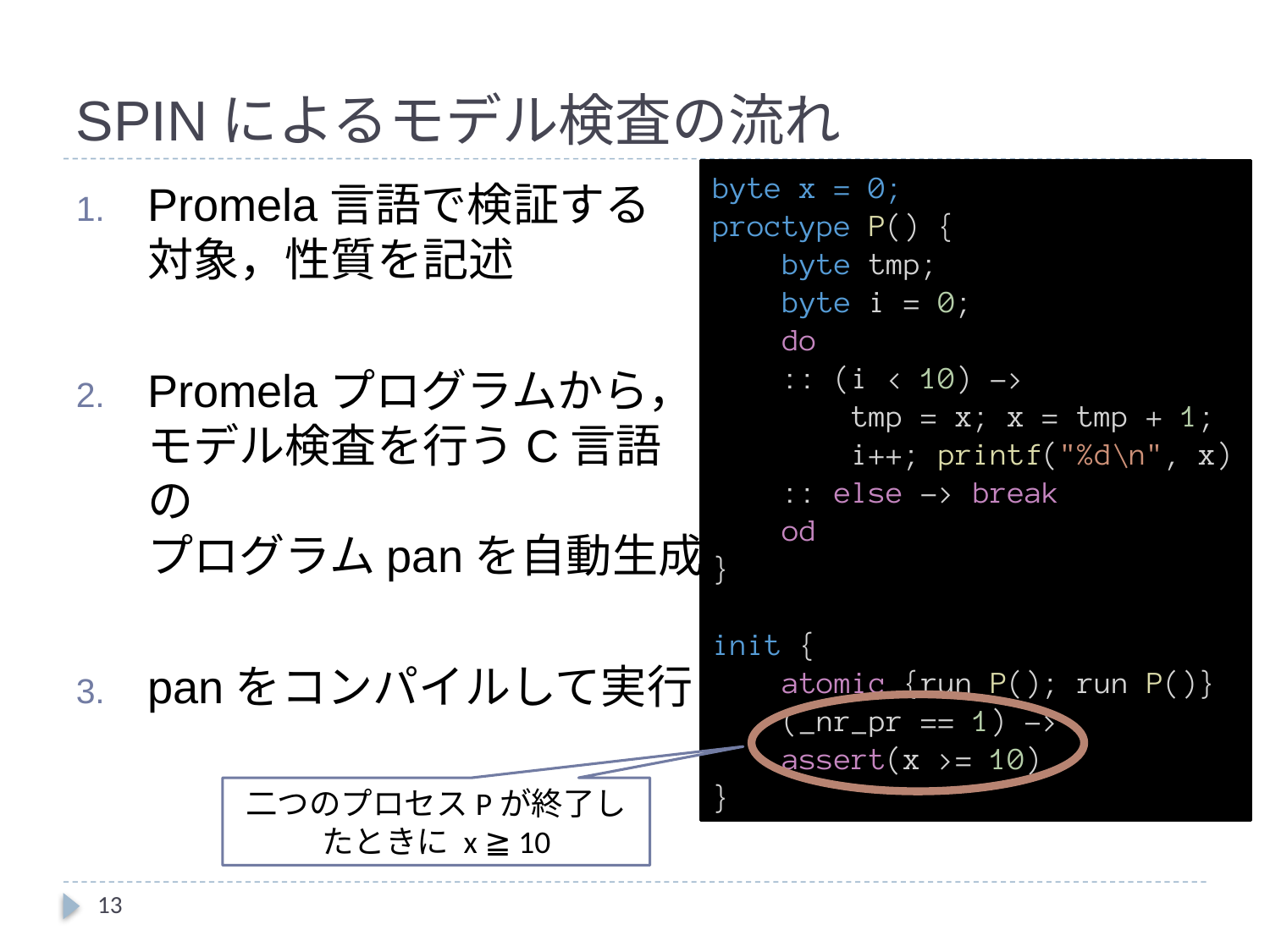

# SPINによるモデル検査の流れ
byte x = 0;
proctype P() {
    byte tmp;
    byte i = 0;
    do
    :: (i < 10) ->
        tmp = x; x = tmp + 1;
        i++; printf("%d\n", x)
    :: else -> break
    od
}
init {
    atomic {run P(); run P()}
    (_nr_pr == 1) ->
    assert(x >= 10)
}
Promela言語で検証する
対象，性質を記述

Promelaプログラムから，
モデル検査を行うC言語の
プログラムpanを自動生成

panをコンパイルして実行

二つのプロセスPが終了したときに x ≧ 10
13